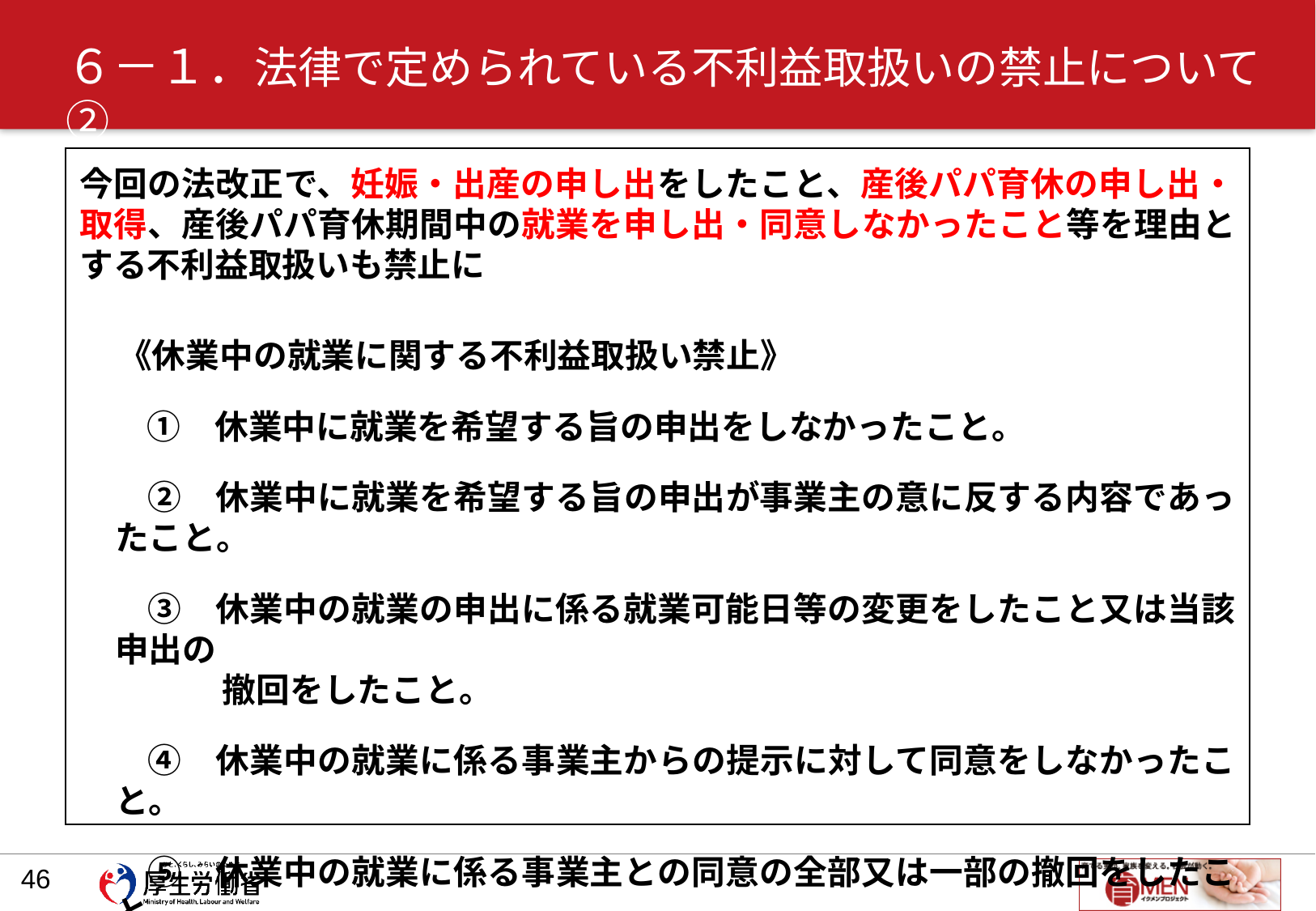

# ６－１．法律で定められている不利益取扱いの禁止について②
今回の法改正で、妊娠・出産の申し出をしたこと、産後パパ育休の申し出・取得、産後パパ育休期間中の就業を申し出・同意しなかったこと等を理由とする不利益取扱いも禁止に
    《休業中の就業に関する不利益取扱い禁止》
　　①　休業中に就業を希望する旨の申出をしなかったこと。
　　②　休業中に就業を希望する旨の申出が事業主の意に反する内容であったこと。
　　③　休業中の就業の申出に係る就業可能日等の変更をしたこと又は当該申出の
　　　　 撤回をしたこと。
　　④　休業中の就業に係る事業主からの提示に対して同意をしなかったこと。
　　⑤　休業中の就業に係る事業主との同意の全部又は一部の撤回をしたこと。
46